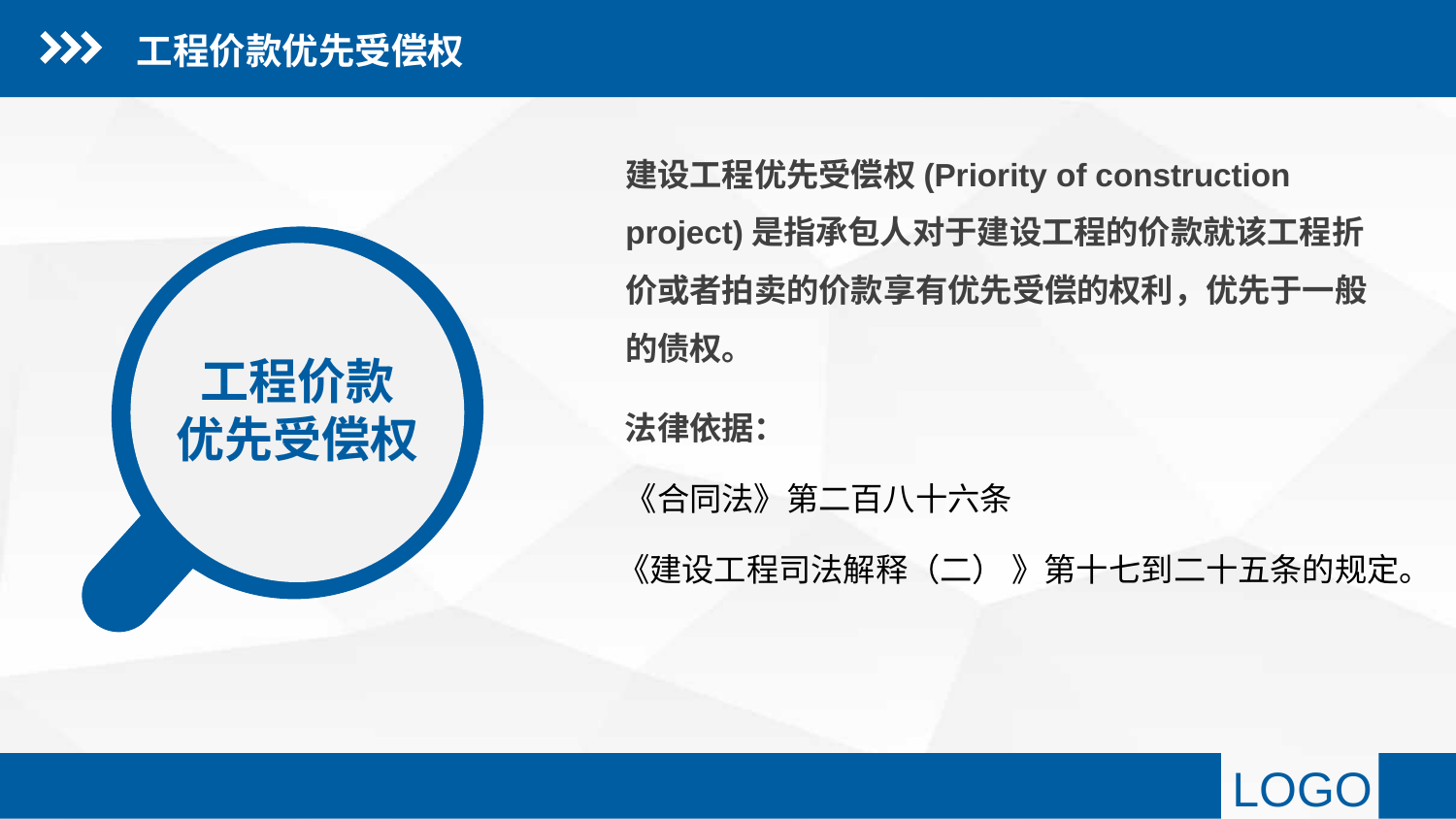

工程价款优先受偿权

  法律依据：
  《合同法》第二百八十六条
 《建设工程司法解释（二） 》第十七到二十五条的规定。

建设工程优先受偿权(Priority of construction project)是指承包人对于建设工程的价款就该工程折价或者拍卖的价款享有优先受偿的权利，优先于一般的债权。

工程价款
优先受偿权